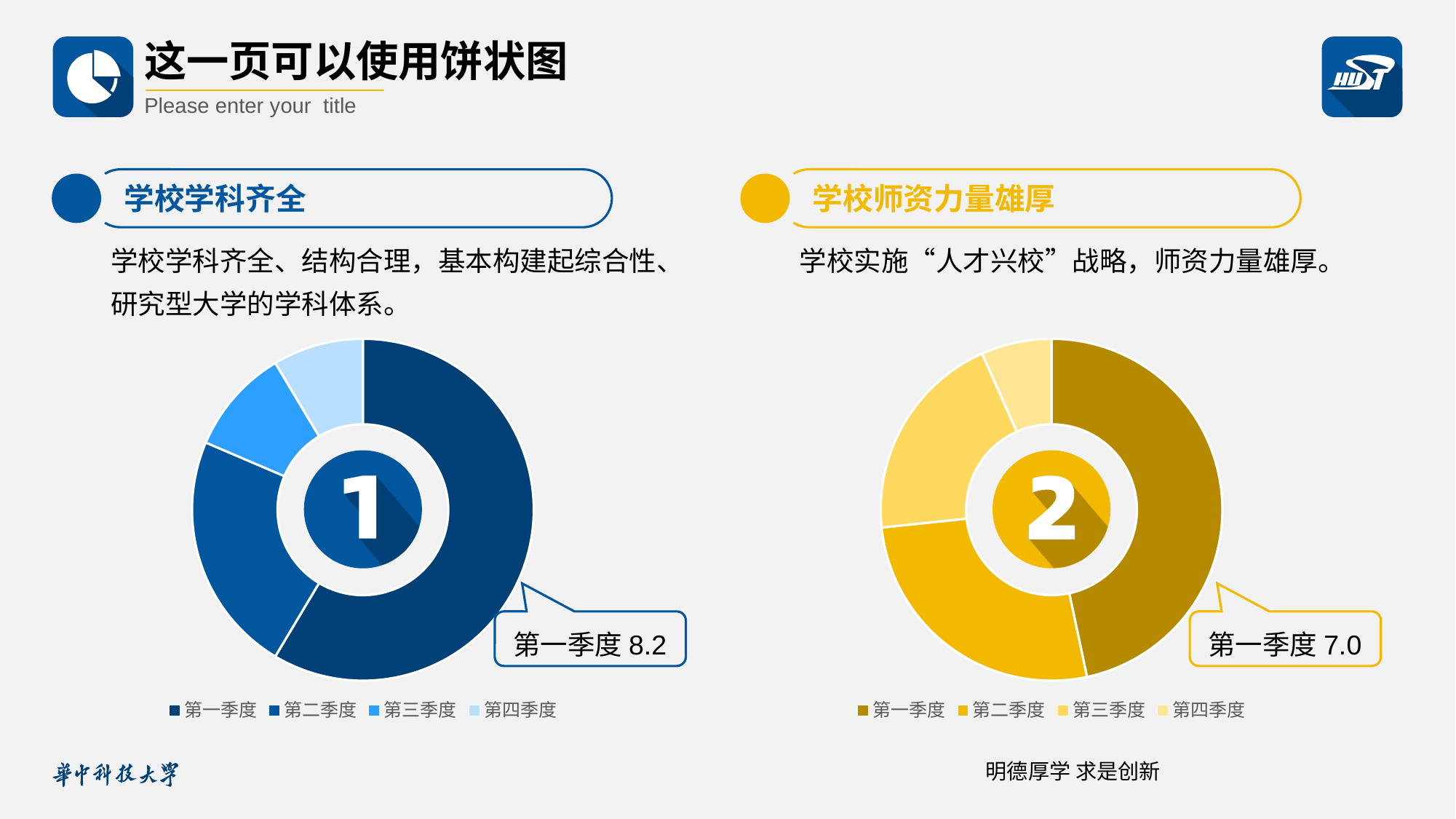

这一页可以使用饼状图
Please enter your  title
学校学科齐全
学校师资力量雄厚
学校学科齐全、结构合理，基本构建起综合性、研究型大学的学科体系。
学校实施“人才兴校”战略，师资力量雄厚。

### Chart

| Category | 销售额 |
|---|---|
| 第一季度 | 8.2 |
| 第二季度 | 3.2 |
| 第三季度 | 1.4 |
| 第四季度 | 1.2 |

### Chart

| Category | 销售额 |
|---|---|
| 第一季度 | 7.0 |
| 第二季度 | 4.0 |
| 第三季度 | 3.0 |
| 第四季度 | 1.0 |

第一季度8.2
第一季度7.0